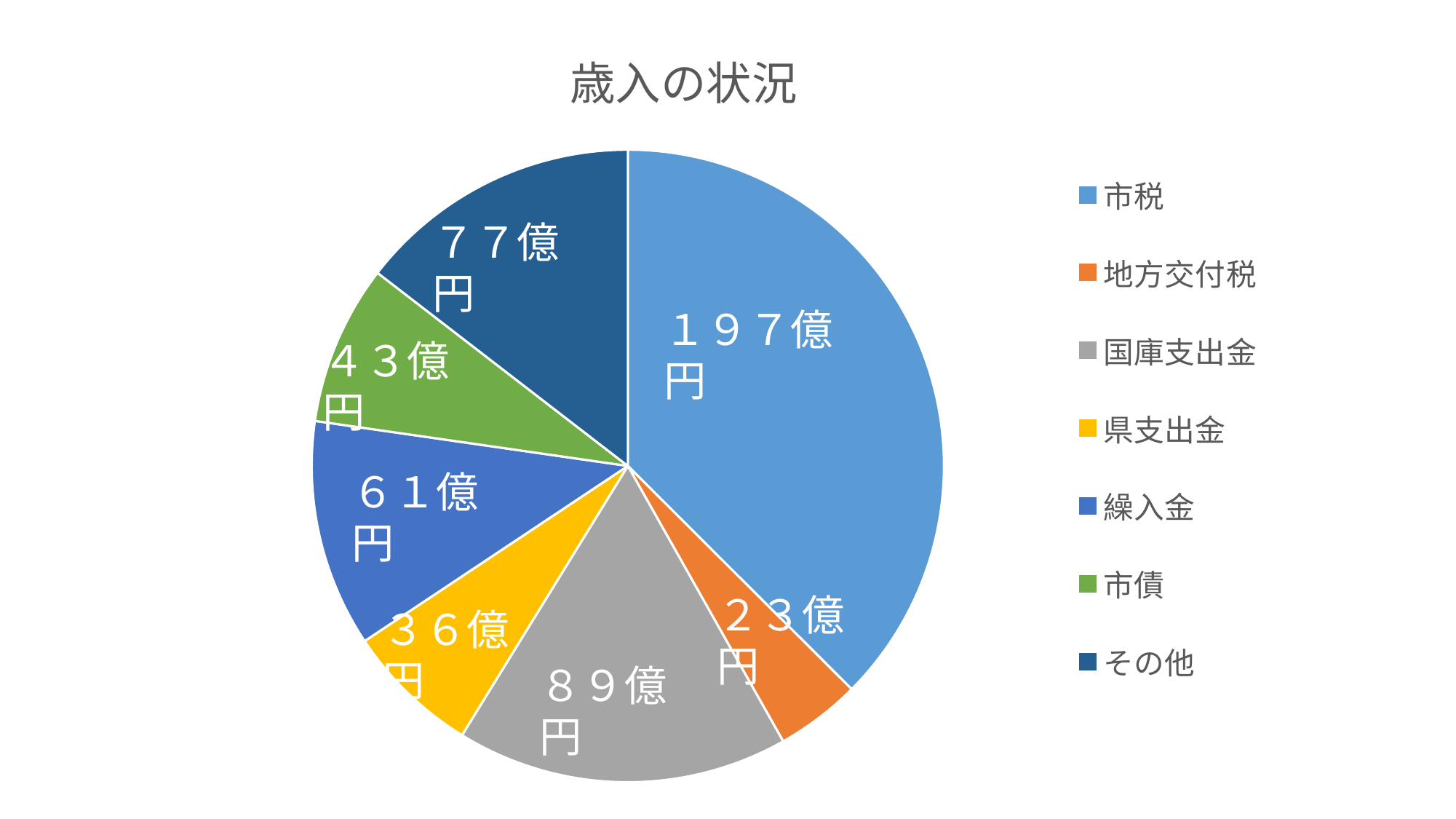

### Chart:

| Category | 歳入の状況 |
|---|---|
| 市税 | 37.1 |
| 地方交付税 | 4.3 |
| 国庫支出金 | 16.8 |
| 県支出金 | 6.8 |
| 繰入金 | 11.5 |
| 市債 | 8.1 |
| その他 | 14.4 |
７７億円
１９７億円
４３億円
６１億円
２３億円
３６億円
８９億円